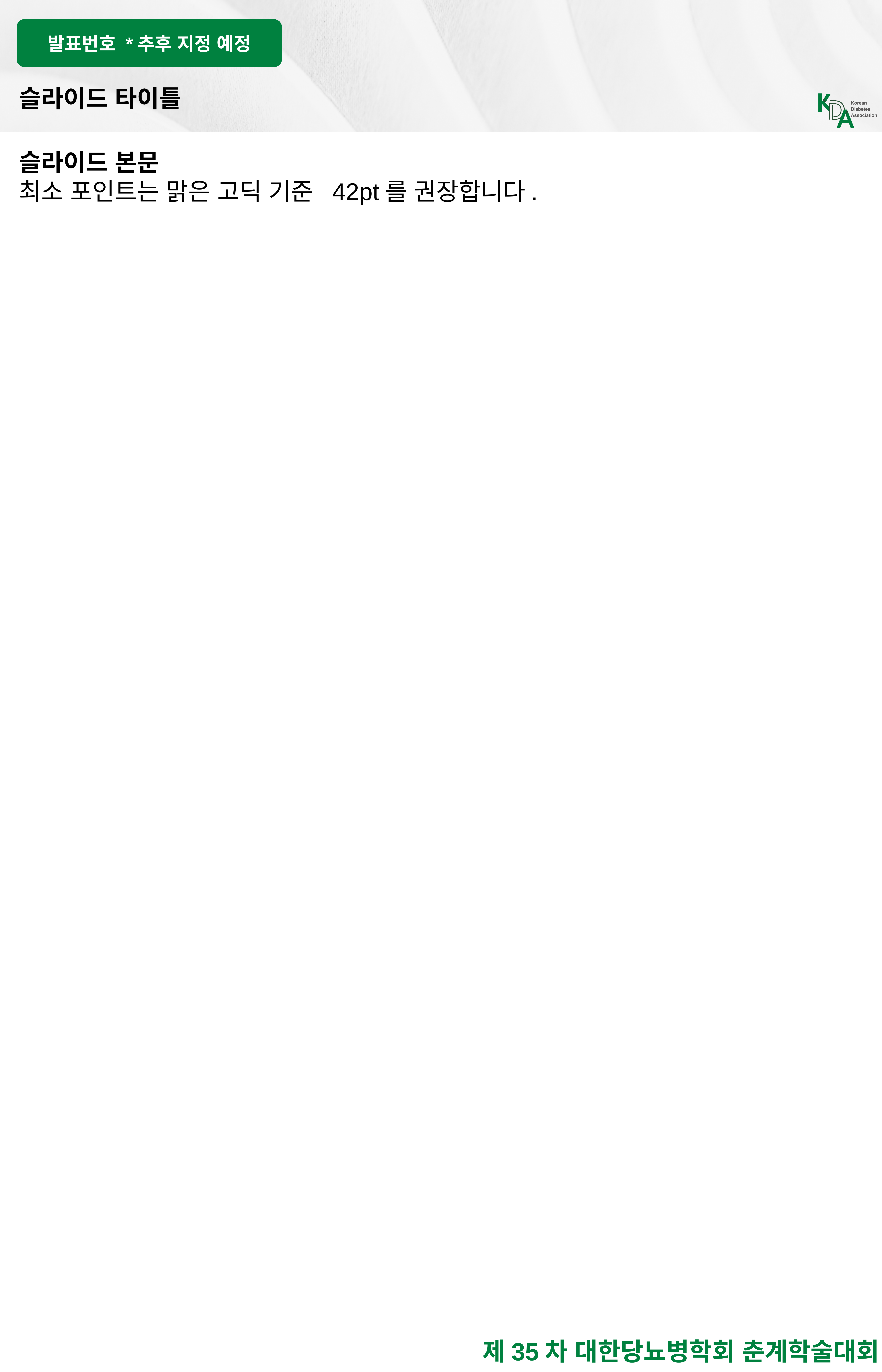

발표번호 *추후 지정 예정
슬라이드 타이틀
슬라이드 본문
최소 포인트는 맑은 고딕 기준  42pt를 권장합니다.